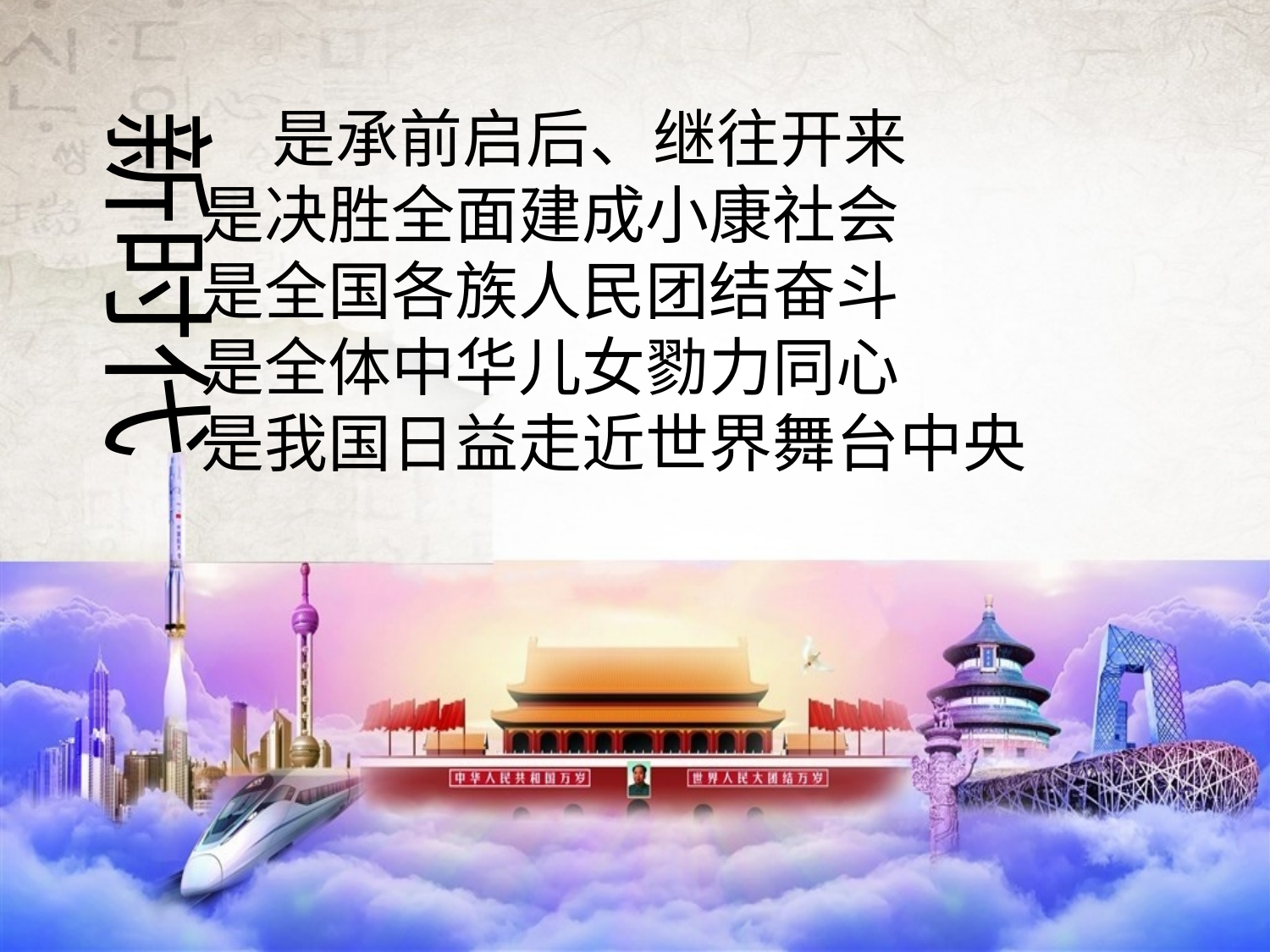

新时代
           是承前启后、继往开来
      是决胜全面建成小康社会
      是全国各族人民团结奋斗
      是全体中华儿女勠力同心
      是我国日益走近世界舞台中央